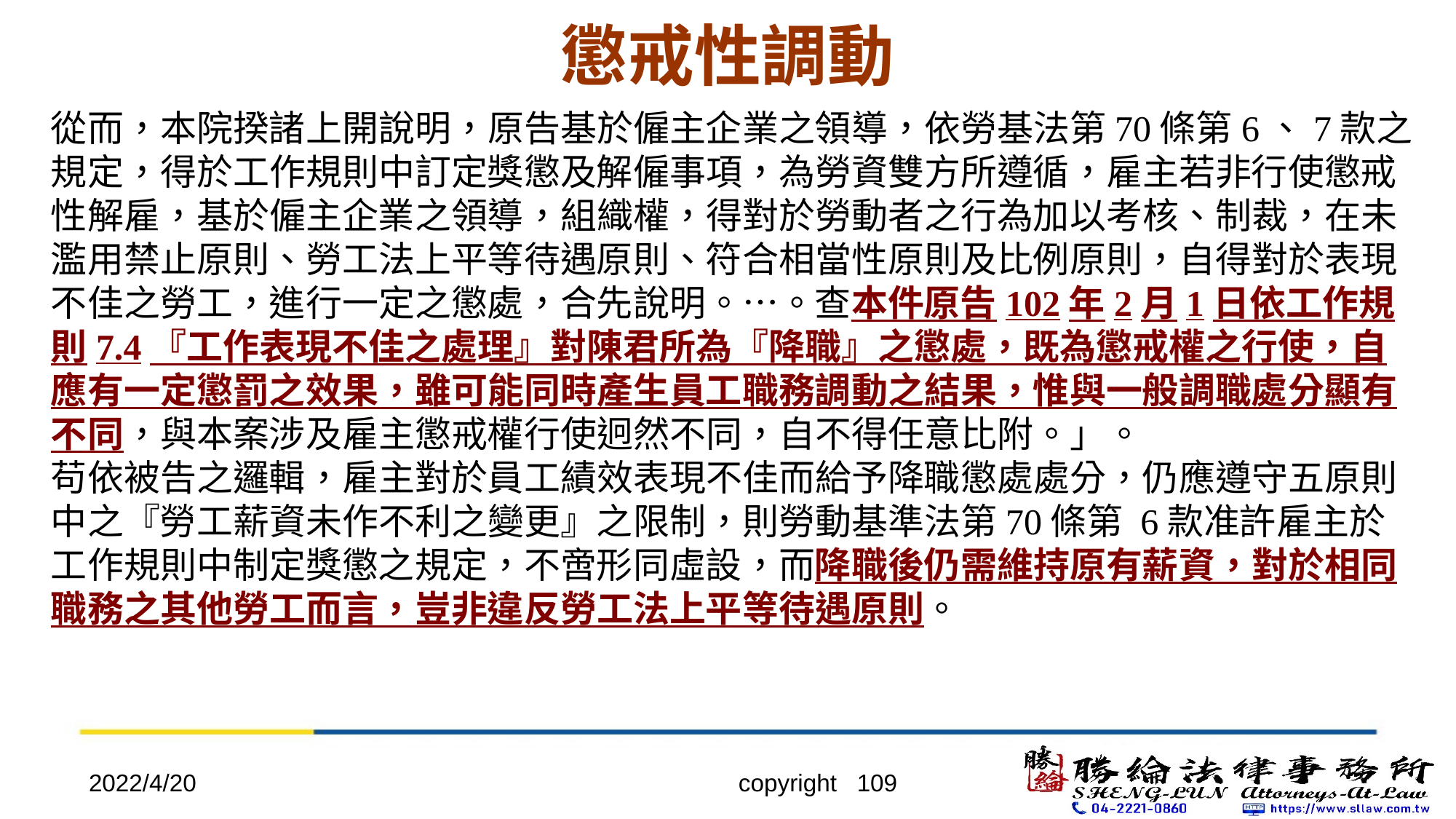

# 懲戒性調動
從而，本院揆諸上開說明，原告基於僱主企業之領導，依勞基法第70條第6、7款之規定，得於工作規則中訂定獎懲及解僱事項，為勞資雙方所遵循，雇主若非行使懲戒性解雇，基於僱主企業之領導，組織權，得對於勞動者之行為加以考核、制裁，在未濫用禁止原則、勞工法上平等待遇原則、符合相當性原則及比例原則，自得對於表現不佳之勞工，進行一定之懲處，合先說明。…。查本件原告102年2月1日依工作規則7.4『工作表現不佳之處理』對陳君所為『降職』之懲處，既為懲戒權之行使，自應有一定懲罰之效果，雖可能同時產生員工職務調動之結果，惟與一般調職處分顯有不同，與本案涉及雇主懲戒權行使迥然不同，自不得任意比附。」。
苟依被告之邏輯，雇主對於員工績效表現不佳而給予降職懲處處分，仍應遵守五原則中之『勞工薪資未作不利之變更』之限制，則勞動基準法第70條第 6款准許雇主於工作規則中制定獎懲之規定，不啻形同虛設，而降職後仍需維持原有薪資，對於相同職務之其他勞工而言，豈非違反勞工法上平等待遇原則。

2022/4/20
copyright   109